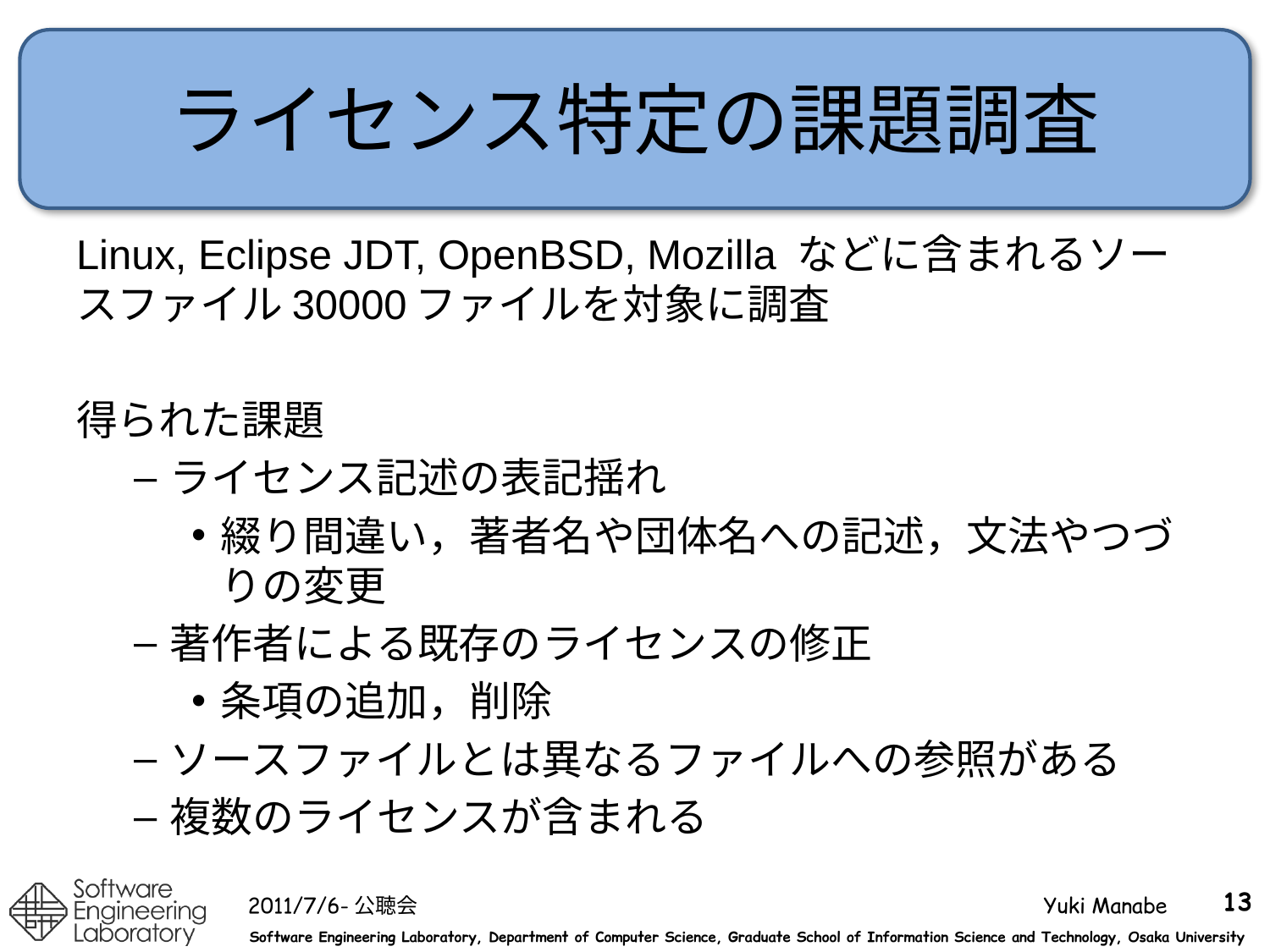

# ライセンス特定の課題調査
Linux, Eclipse JDT, OpenBSD, Mozilla などに含まれるソースファイル30000ファイルを対象に調査

得られた課題
ライセンス記述の表記揺れ
綴り間違い，著者名や団体名への記述，文法やつづりの変更
著作者による既存のライセンスの修正
条項の追加，削除
ソースファイルとは異なるファイルへの参照がある
複数のライセンスが含まれる

13
2011/7/6-公聴会
Yuki Manabe